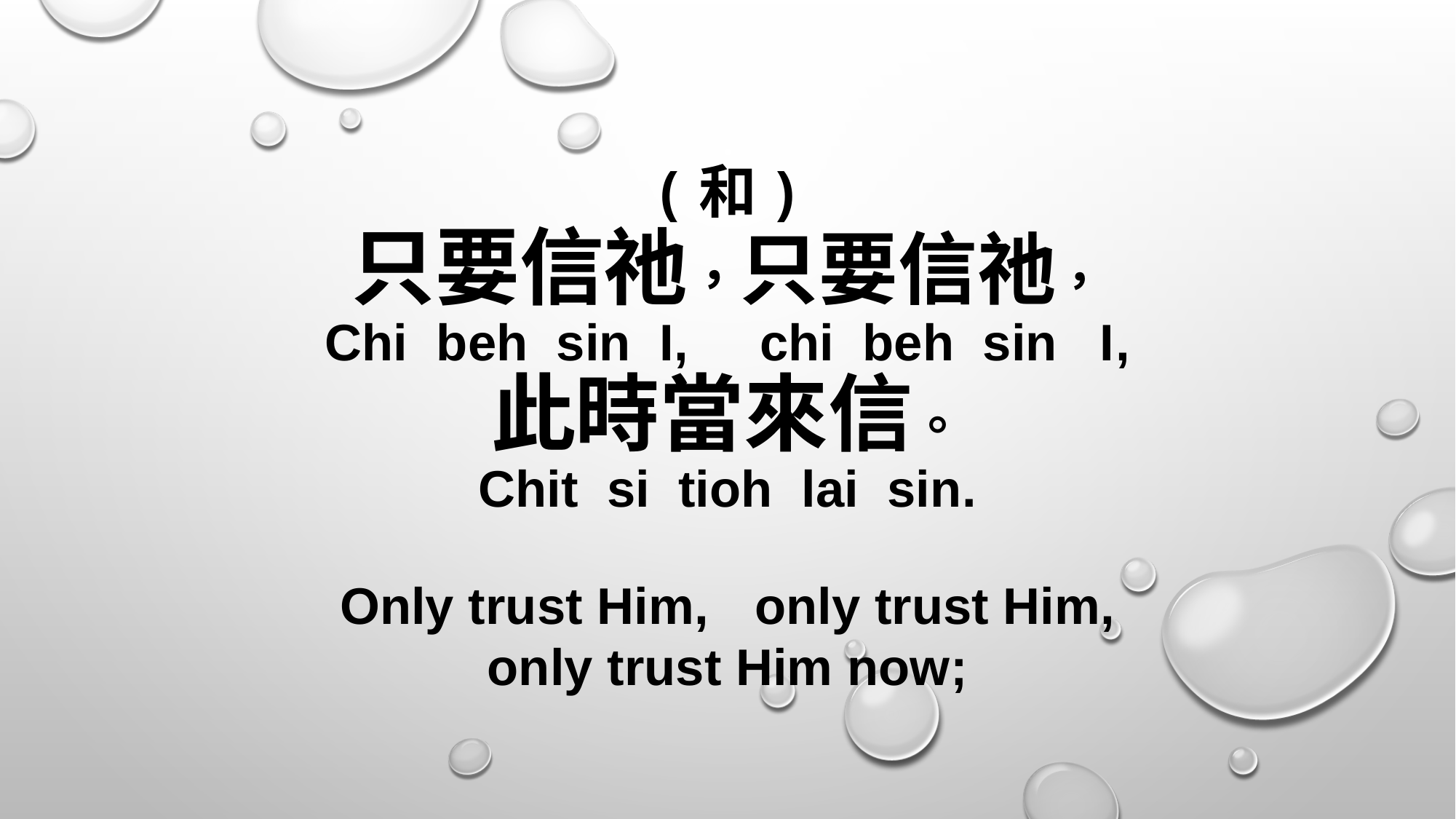

# (和) 只要信祂，只要信祂， Chi  beh  sin  I,     chi  beh  sin   I, 此時當來信。 Chit  si  tioh  lai  sin. Only trust Him, only trust Him, only trust Him now;